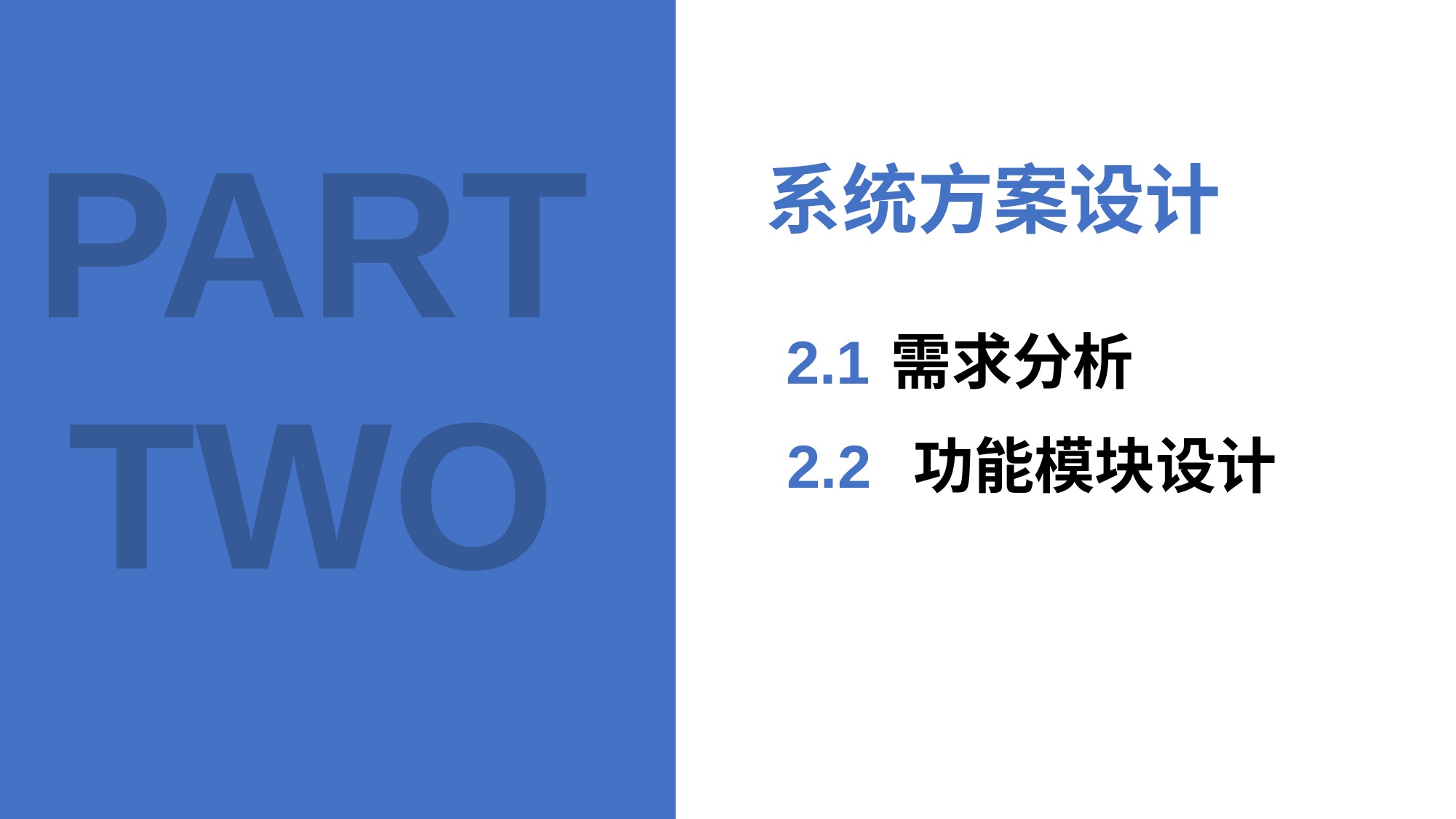

PART
TWO
系统方案设计
2.1
需求分析
2.2
功能模块设计